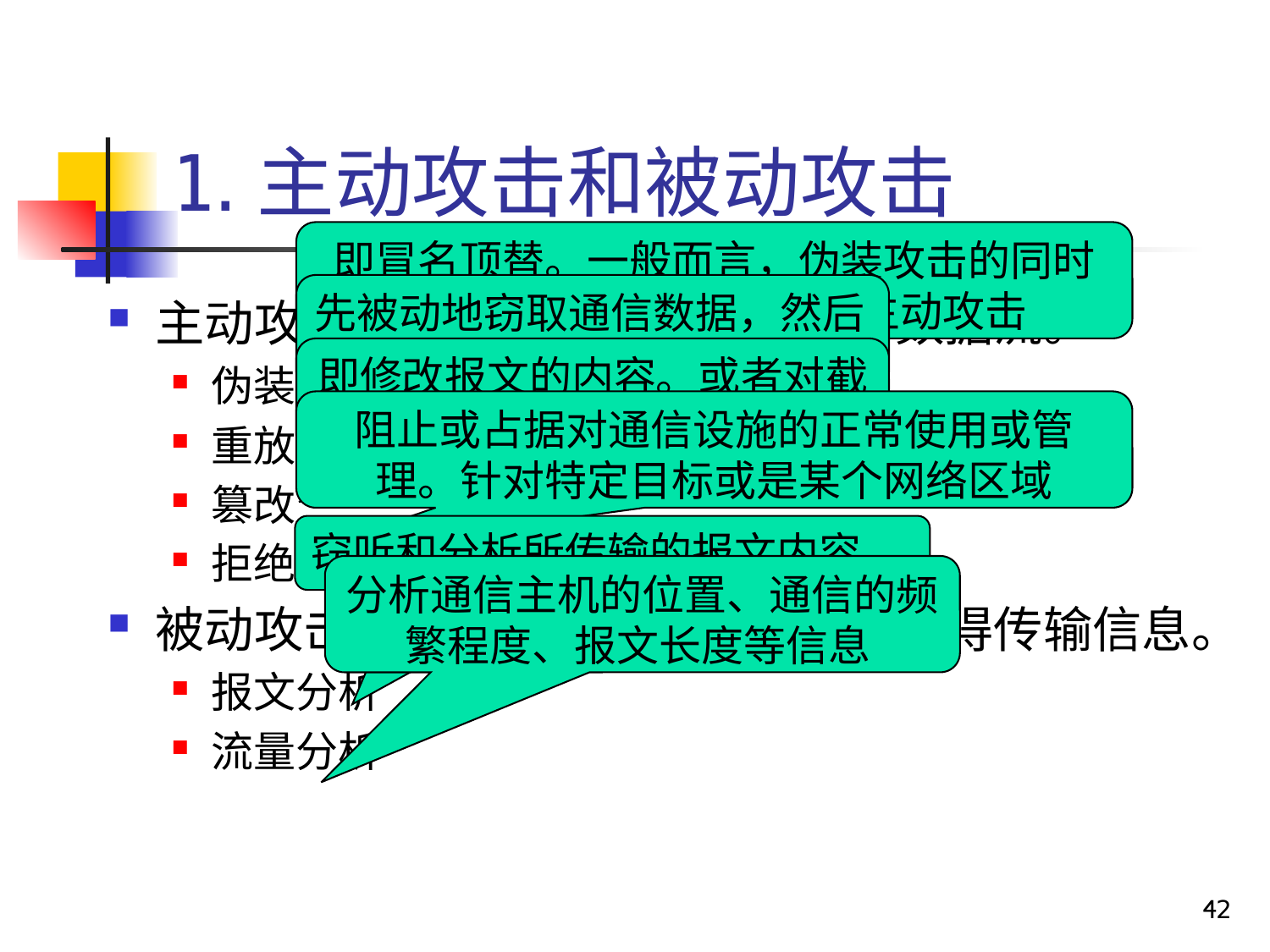

# 1.主动攻击和被动攻击
即冒名顶替。一般而言，伪装攻击的同时往往还伴随着其他形式的主动攻击
先被动地窃取通信数据，然后再有目的地重新发送
主动攻击更改数据流，或伪造假的数据流。
伪装
重放
篡改
拒绝服务
被动攻击对传输进行偷听与监视，获得传输信息。
报文分析
流量分析
即修改报文的内容。或者对截获的报文延迟、重新排序
阻止或占据对通信设施的正常使用或管理。针对特定目标或是某个网络区域
窃听和分析所传输的报文内容
分析通信主机的位置、通信的频繁程度、报文长度等信息
42